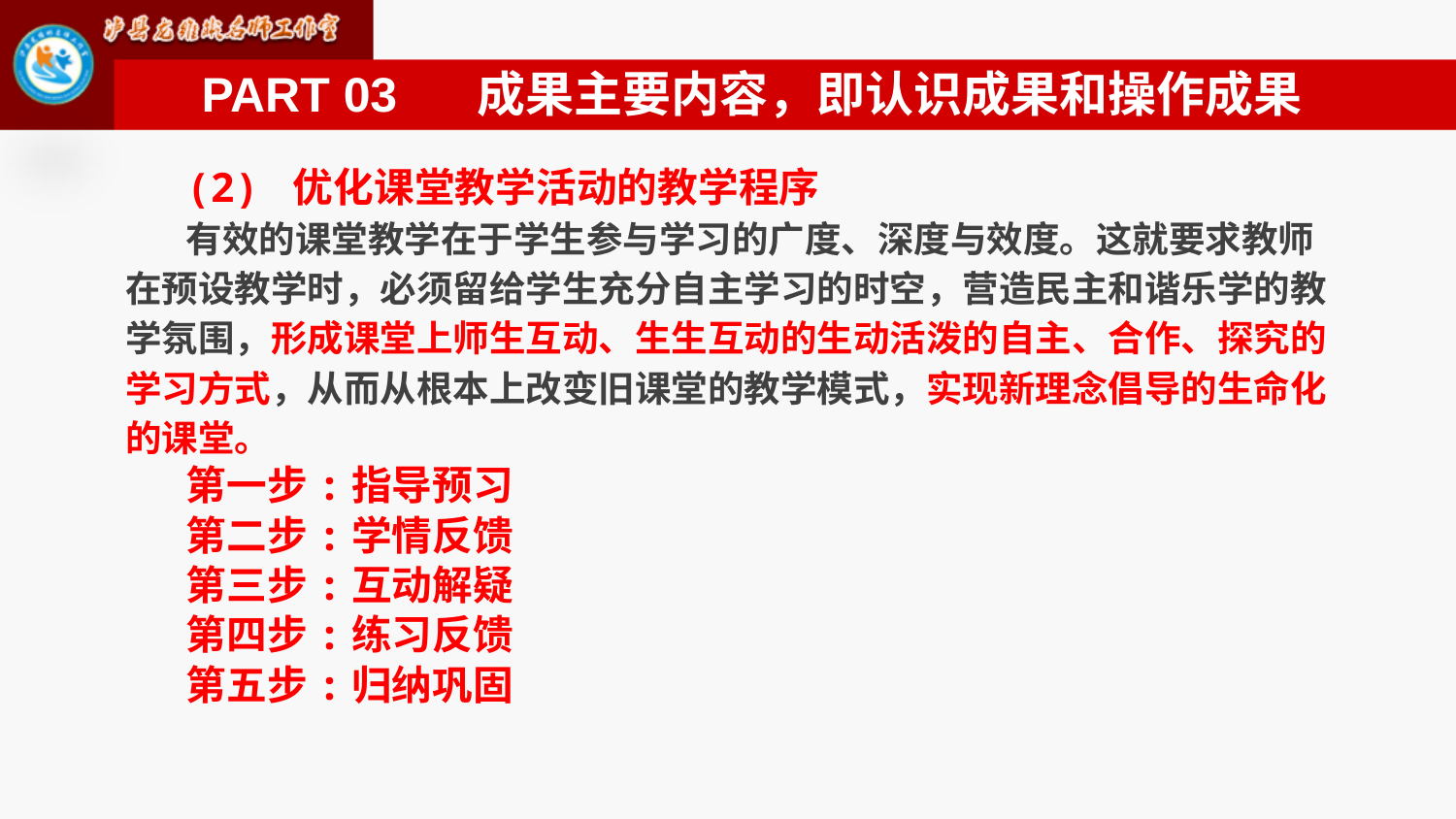

PART 03     成果主要内容，即认识成果和操作成果
(2) 优化课堂教学活动的教学程序
有效的课堂教学在于学生参与学习的广度、深度与效度。这就要求教师在预设教学时，必须留给学生充分自主学习的时空，营造民主和谐乐学的教学氛围，形成课堂上师生互动、生生互动的生动活泼的自主、合作、探究的学习方式，从而从根本上改变旧课堂的教学模式，实现新理念倡导的生命化的课堂。
第一步:指导预习
第二步:学情反馈
第三步:互动解疑
第四步:练习反馈
第五步:归纳巩固